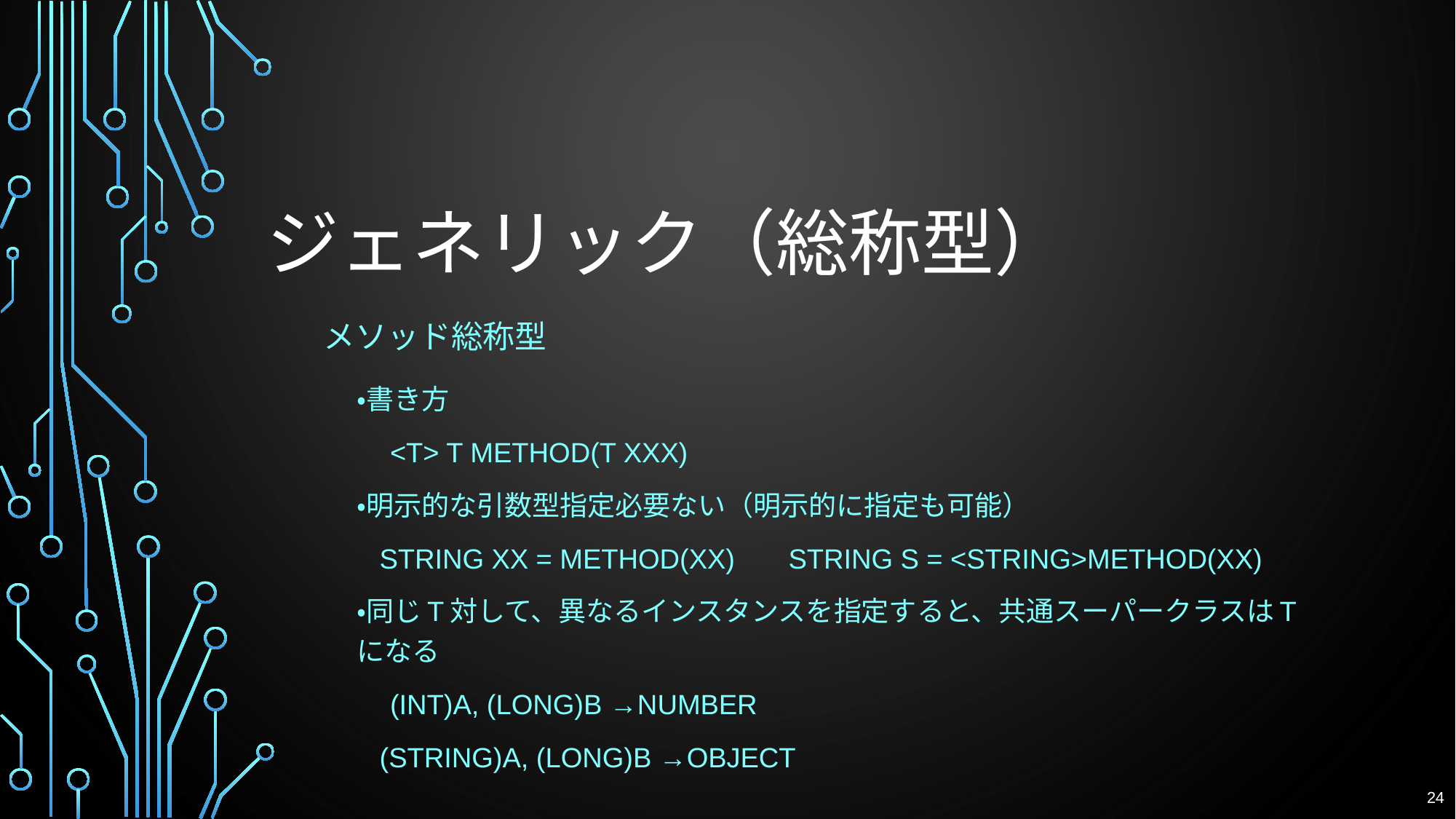

# ジェネリック（総称型）
メソッド総称型
・書き方
　<t> T method(T xxx)
・明示的な引数型指定必要ない（明示的に指定も可能）
   String xx = method(xx)       String s = <STRING>method(XX)
・同じT対して、異なるインスタンスを指定すると、共通スーパークラスはTになる
　(int)a, (long)b →number
   (String)a, (long)B →object
24